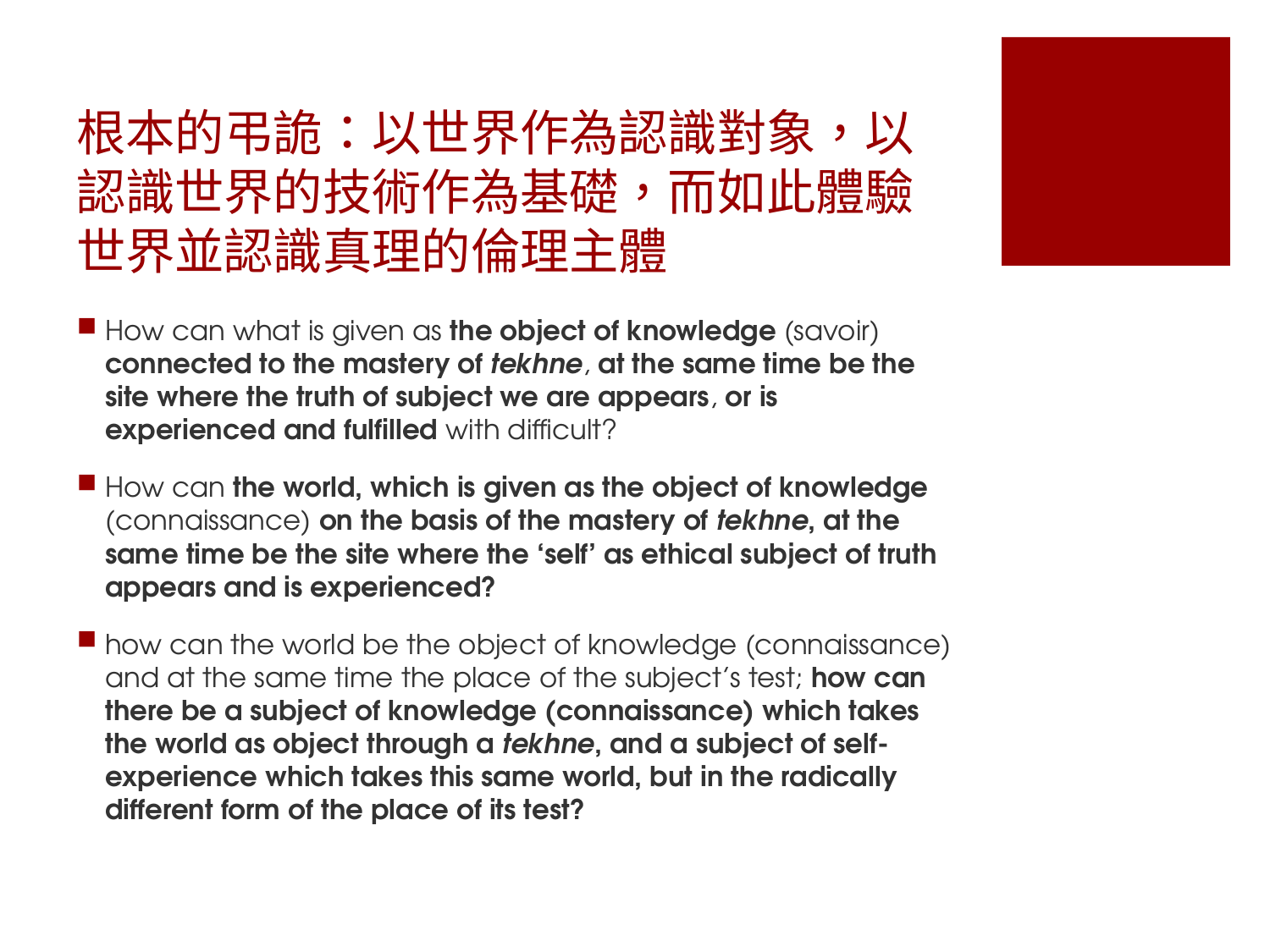

# 根本的弔詭：以世界作為認識對象，以認識世界的技術作為基礎，而如此體驗世界並認識真理的倫理主體
How can what is given as the object of knowledge (savoir) connected to the mastery of tekhne, at the same time be the site where the truth of subject we are appears, or is experienced and fulfilled with difficult?
How can the world, which is given as the object of knowledge (connaissance) on the basis of the mastery of tekhne, at the same time be the site where the ‘self’ as ethical subject of truth appears and is experienced?
how can the world be the object of knowledge (connaissance) and at the same time the place of the subject’s test; how can there be a subject of knowledge (connaissance) which takes the world as object through a tekhne, and a subject of self-experience which takes this same world, but in the radically different form of the place of its test?